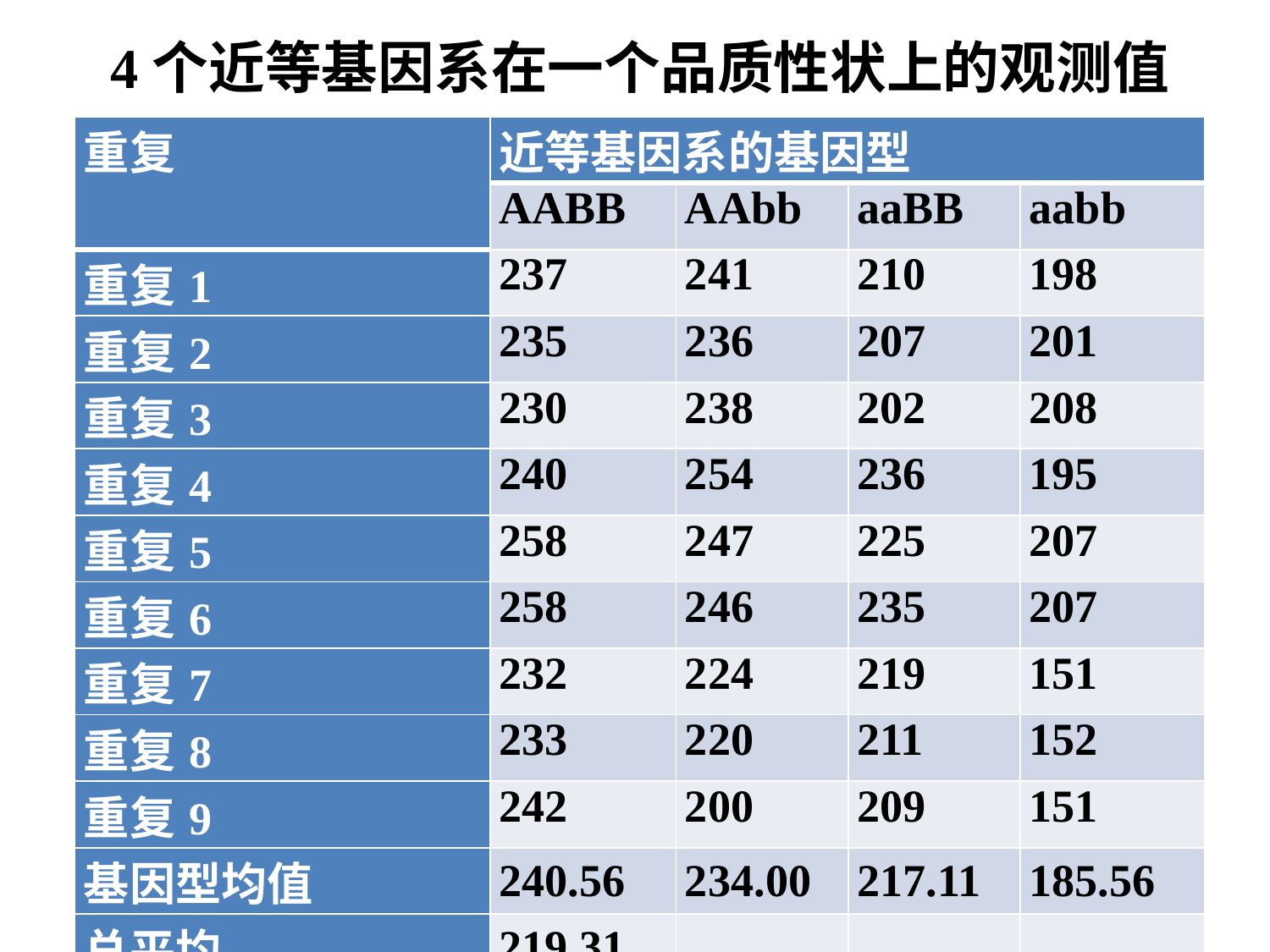

# 4个近等基因系在一个品质性状上的观测值
| 重复 | 近等基因系的基因型 |  |  |  |
| --- | --- | --- | --- | --- |
|  | AABB | AAbb | aaBB | aabb |
| 重复1 | 237 | 241 | 210 | 198 |
| 重复2 | 235 | 236 | 207 | 201 |
| 重复3 | 230 | 238 | 202 | 208 |
| 重复4 | 240 | 254 | 236 | 195 |
| 重复5 | 258 | 247 | 225 | 207 |
| 重复6 | 258 | 246 | 235 | 207 |
| 重复7 | 232 | 224 | 219 | 151 |
| 重复8 | 233 | 220 | 211 | 152 |
| 重复9 | 242 | 200 | 209 | 151 |
| 基因型均值 | 240.56 | 234.00 | 217.11 | 185.56 |
| 总平均 | 219.31 |  |  |  |
| 基因型效应估计 | 21.25 | 14.69 | -2.19 | -33.75 |